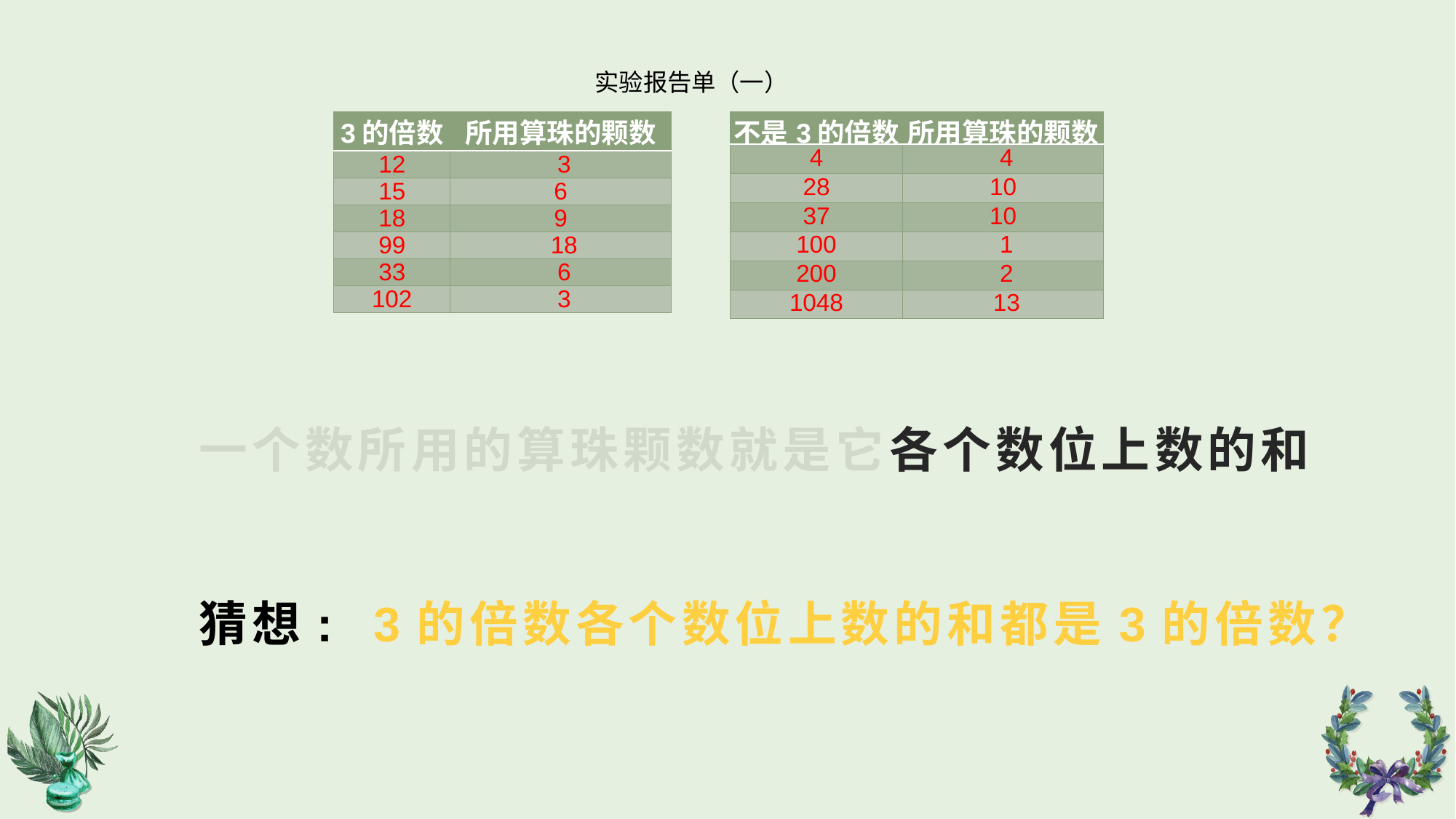

实验报告单（一）
| 3的倍数 | 所用算珠的颗数 |
| --- | --- |
| 12 | 3 |
| 15 | 6 |
| 18 | 9 |
| 99 | 18 |
| 33 | 6 |
| 102 | 3 |
| 不是3的倍数 | 所用算珠的颗数 |
| --- | --- |
| 4 | 4 |
| 28 | 10 |
| 37 | 10 |
| 100 | 1 |
| 200 | 2 |
| 1048 | 13 |
一个数所用的算珠颗数就是它各个数位上数的和
猜想:  3的倍数各个数位上数的和都是3的倍数？